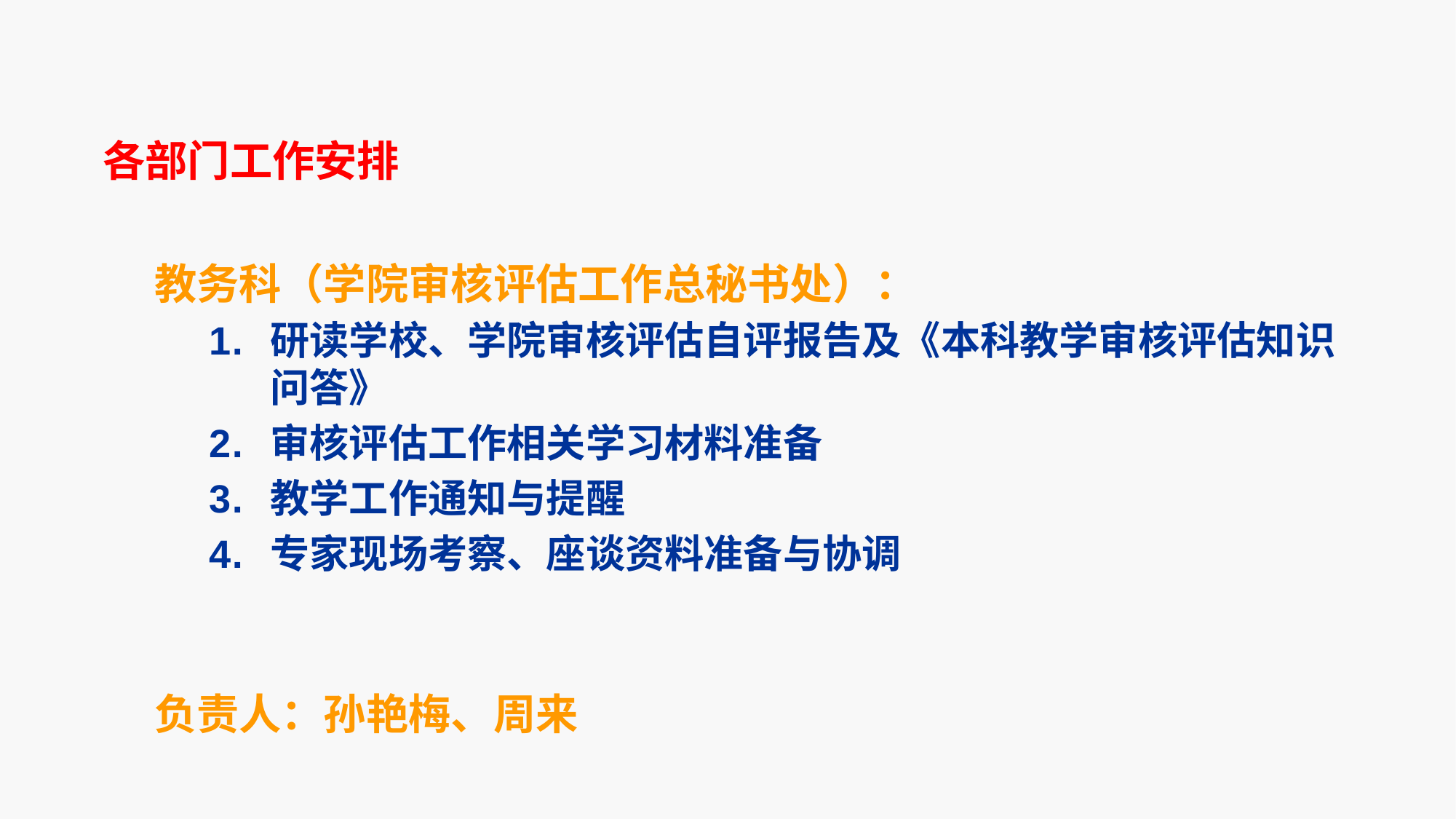

各部门工作安排
教务科（学院审核评估工作总秘书处）：
研读学校、学院审核评估自评报告及《本科教学审核评估知识问答》
审核评估工作相关学习材料准备
教学工作通知与提醒
专家现场考察、座谈资料准备与协调

负责人：孙艳梅、周来